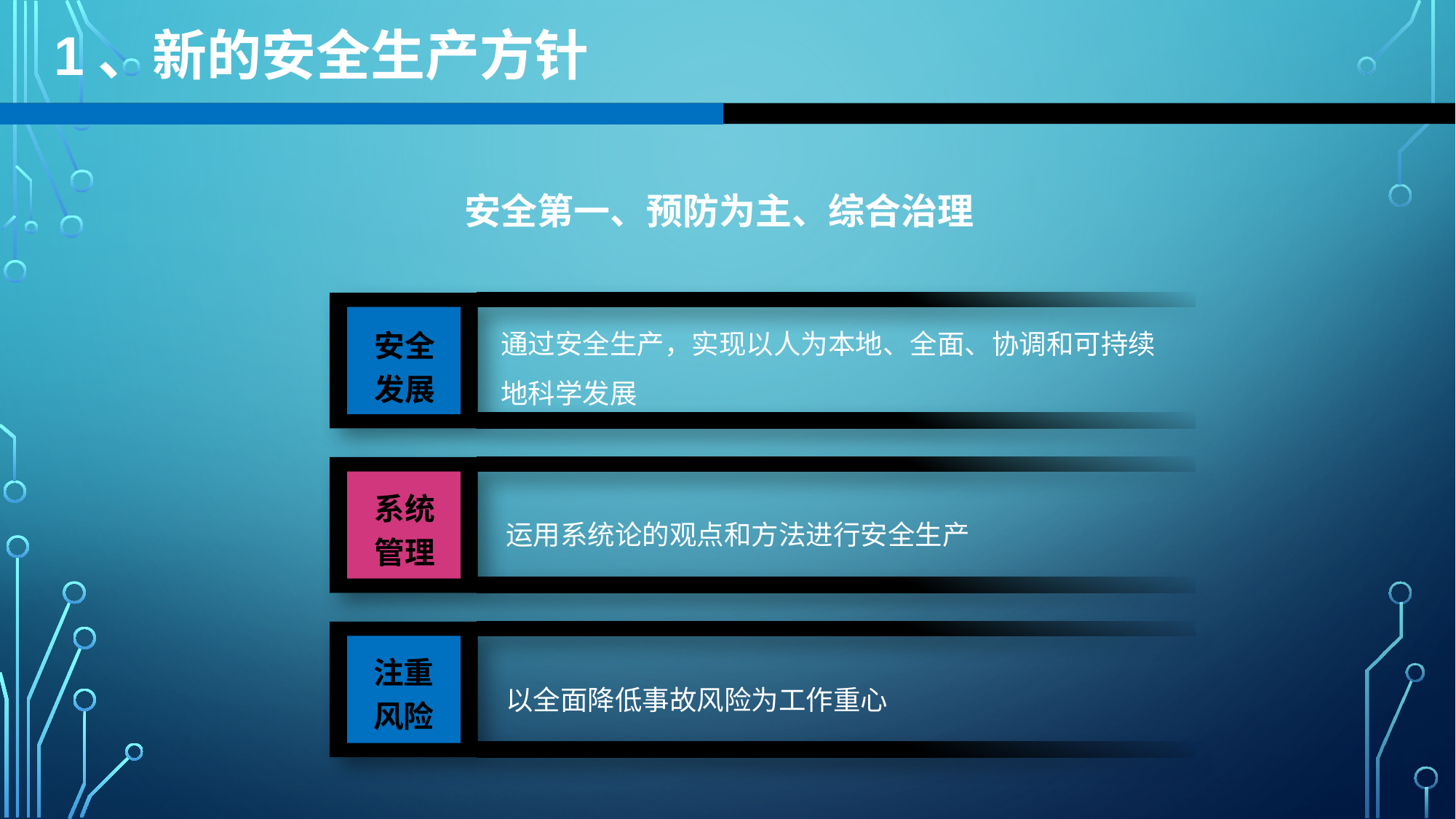

1、新的安全生产方针

安全第一、预防为主、综合治理

通过安全生产，实现以人为本地、全面、协调和可持续地科学发展
安全
发展

系统管理
运用系统论的观点和方法进行安全生产

注重风险
以全面降低事故风险为工作重心